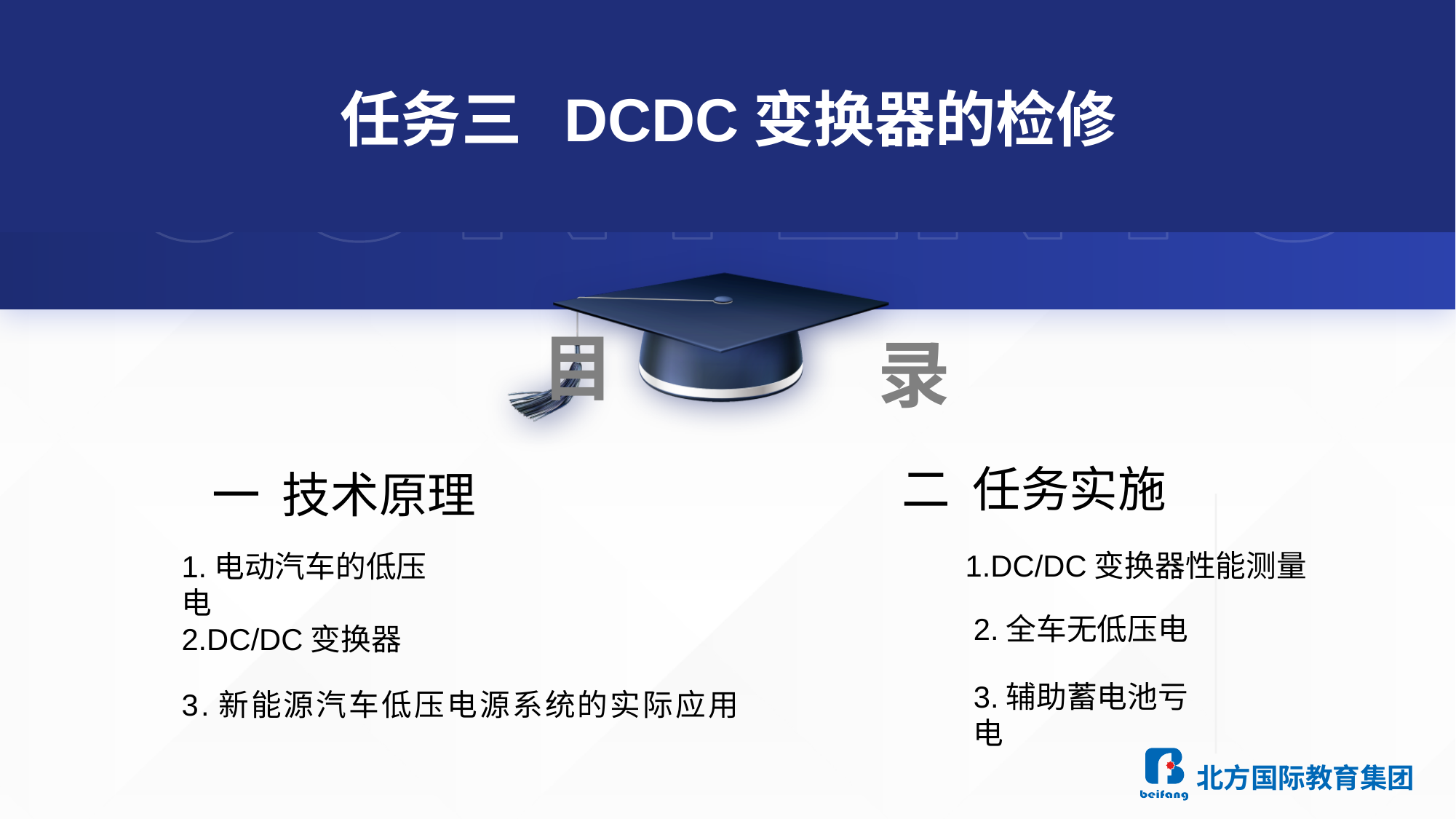

# 任务三  DCDC变换器的检修
二  任务实施
一  技术原理

1.DC/DC变换器性能测量
1.电动汽车的低压电
2.全车无低压电
2.DC/DC变换器
3.辅助蓄电池亏电
3.新能源汽车低压电源系统的实际应用